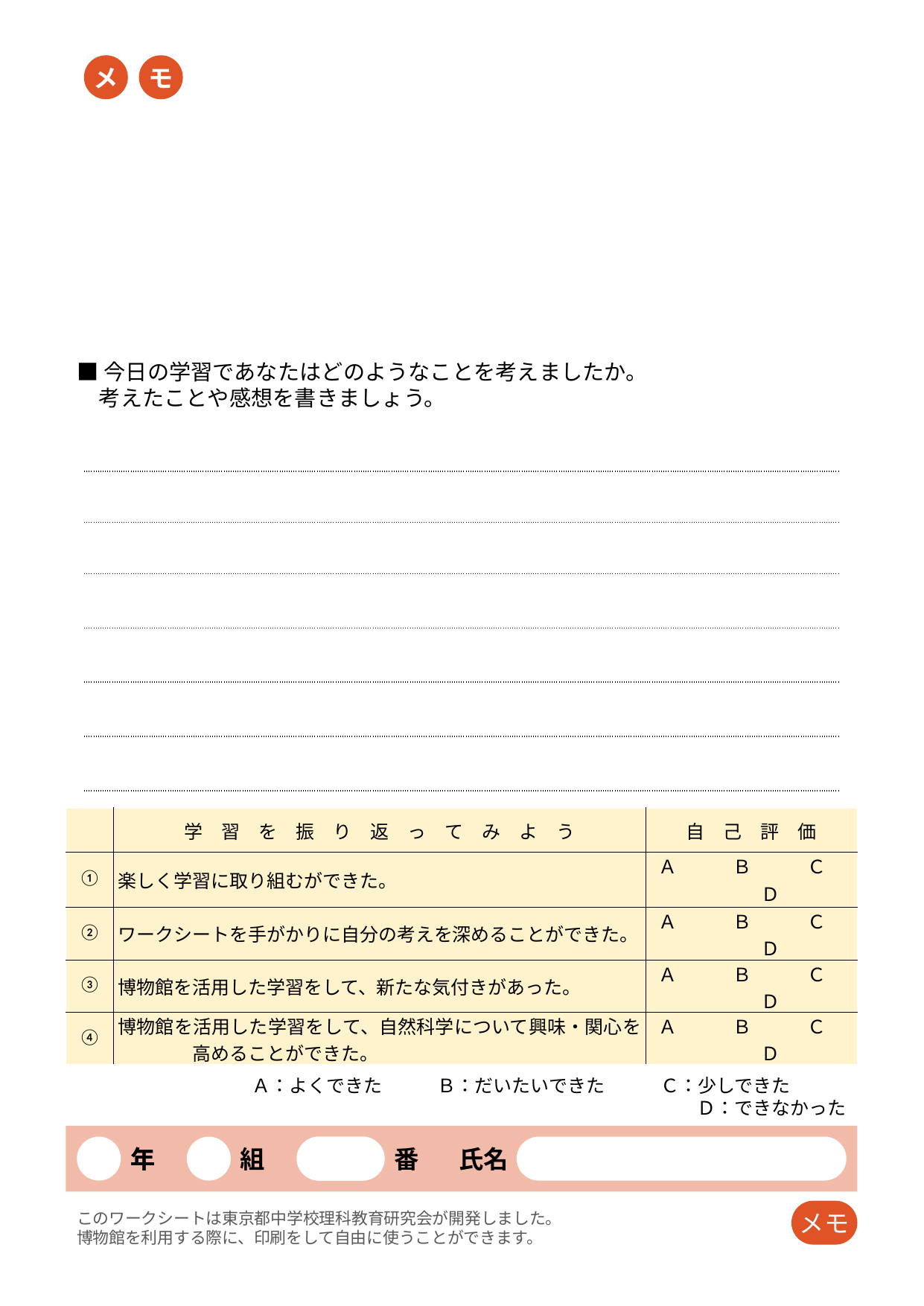

メ
モ

■今日の学習であなたはどのようなことを考えましたか。
　考えたことや感想を書きましょう。
|  |
| --- |
|  |
|  |
|  |
|  |
|  |
|  |
|  |
|  | 学　習　を　振　り　返　っ　て　み　よ　う | 自　己　評　価 |
| --- | --- | --- |
| ① | 楽しく学習に取り組むができた。 | Ａ　　　Ｂ　　　Ｃ　　　Ｄ |
| ② | ワークシートを手がかりに自分の考えを深めることができた。 | Ａ　　　Ｂ　　　Ｃ　　　Ｄ |
| ③ | 博物館を活用した学習をして、新たな気付きがあった。 | Ａ　　　Ｂ　　　Ｃ　　　Ｄ |
| ④ | 博物館を活用した学習をして、自然科学について興味・関心を　　　　高めることができた。 | Ａ　　　Ｂ　　　Ｃ　　　Ｄ |
Ａ：よくできた　　　Ｂ：だいたいできた　　　Ｃ：少しできた　　　Ｄ：できなかった

年
年
組

番
氏名

メモ
このワークシートは東京都中学校理科教育研究会が開発しました。
博物館を利用する際に、印刷をして自由に使うことができます。